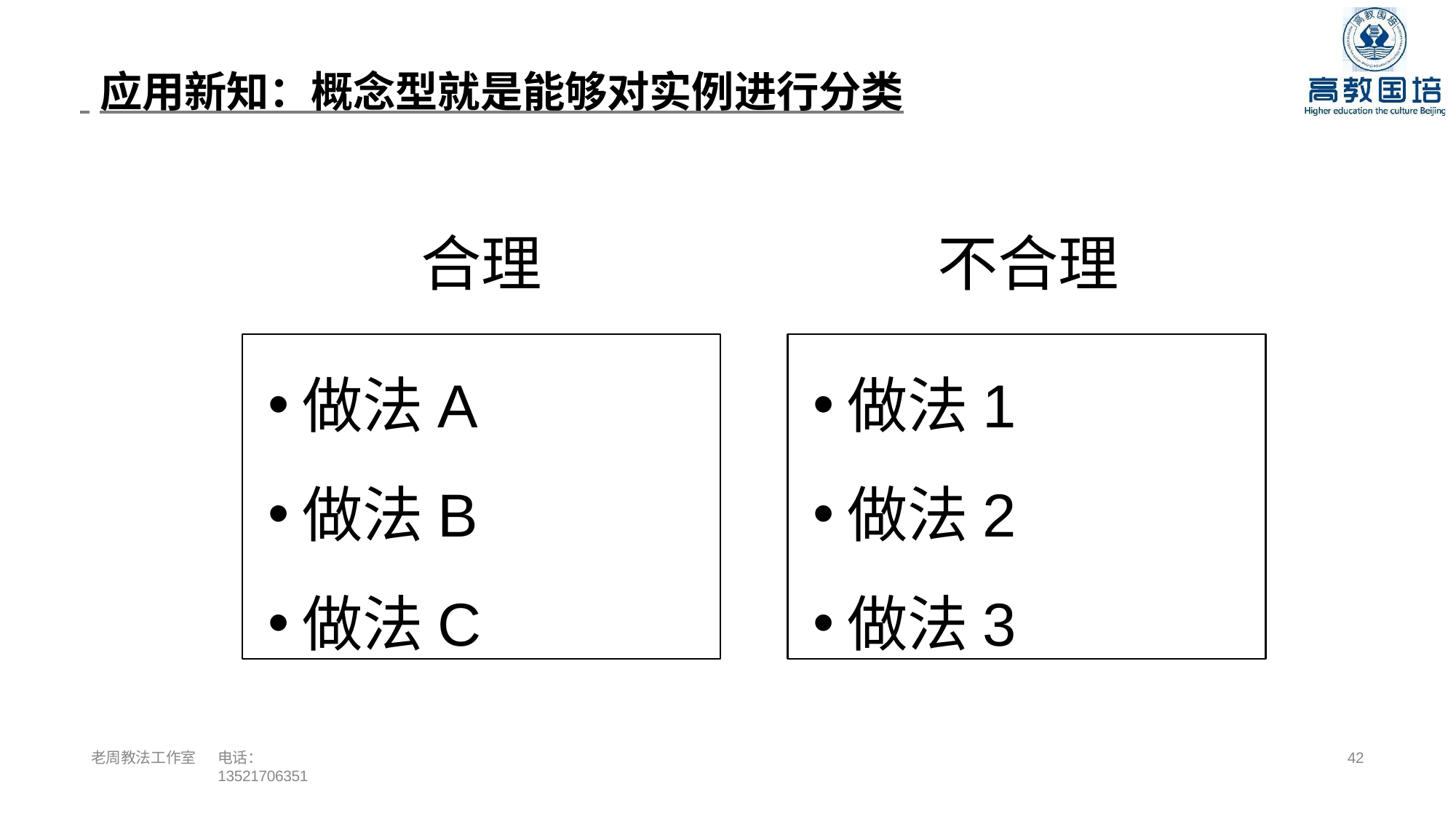

应用新知：概念型就是能够对实例进行分类
# 合理	不合理
做法A
做法B
做法C
做法1
做法2
做法3
老周教法工作室
电话：13521706351
42